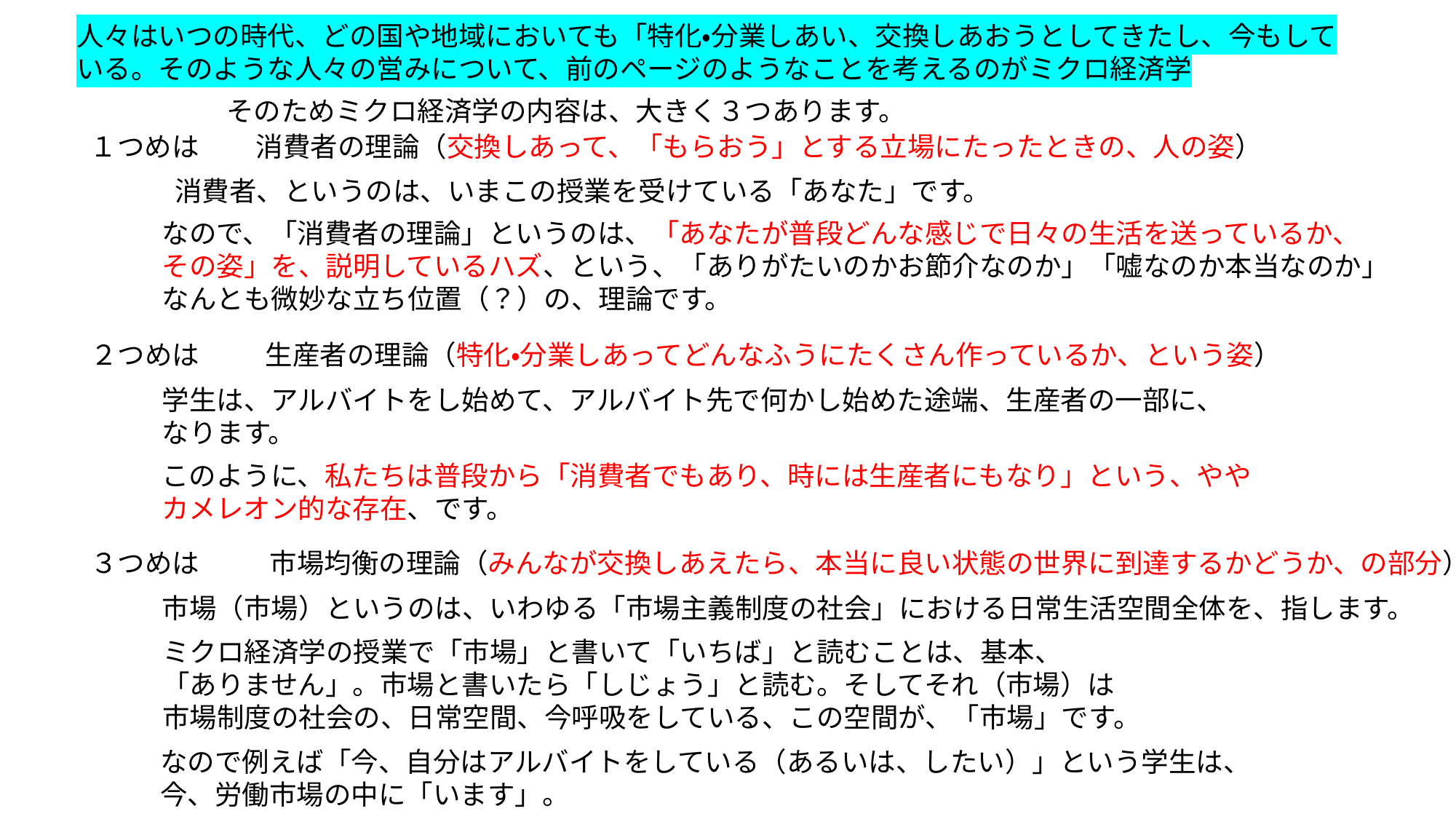

人々はいつの時代、どの国や地域においても「特化・分業しあい、交換しあおうとしてきたし、今もして
いる。そのような人々の営みについて、前のページのようなことを考えるのがミクロ経済学
そのためミクロ経済学の内容は、大きく３つあります。
１つめは
消費者の理論（交換しあって、「もらおう」とする立場にたったときの、人の姿）
消費者、というのは、いまこの授業を受けている「あなた」です。
なので、「消費者の理論」というのは、「あなたが普段どんな感じで日々の生活を送っているか、
その姿」を、説明しているハズ、という、「ありがたいのかお節介なのか」「嘘なのか本当なのか」
なんとも微妙な立ち位置（？）の、理論です。
２つめは
生産者の理論（特化・分業しあってどんなふうにたくさん作っているか、という姿）
学生は、アルバイトをし始めて、アルバイト先で何かし始めた途端、生産者の一部に、
なります。
このように、私たちは普段から「消費者でもあり、時には生産者にもなり」という、やや
カメレオン的な存在、です。
３つめは
市場均衡の理論（みんなが交換しあえたら、本当に良い状態の世界に到達するかどうか、の部分）
市場（市場）というのは、いわゆる「市場主義制度の社会」における日常生活空間全体を、指します。
ミクロ経済学の授業で「市場」と書いて「いちば」と読むことは、基本、
「ありません」。市場と書いたら「しじょう」と読む。そしてそれ（市場）は
市場制度の社会の、日常空間、今呼吸をしている、この空間が、「市場」です。
なので例えば「今、自分はアルバイトをしている（あるいは、したい）」という学生は、
今、労働市場の中に「います」。